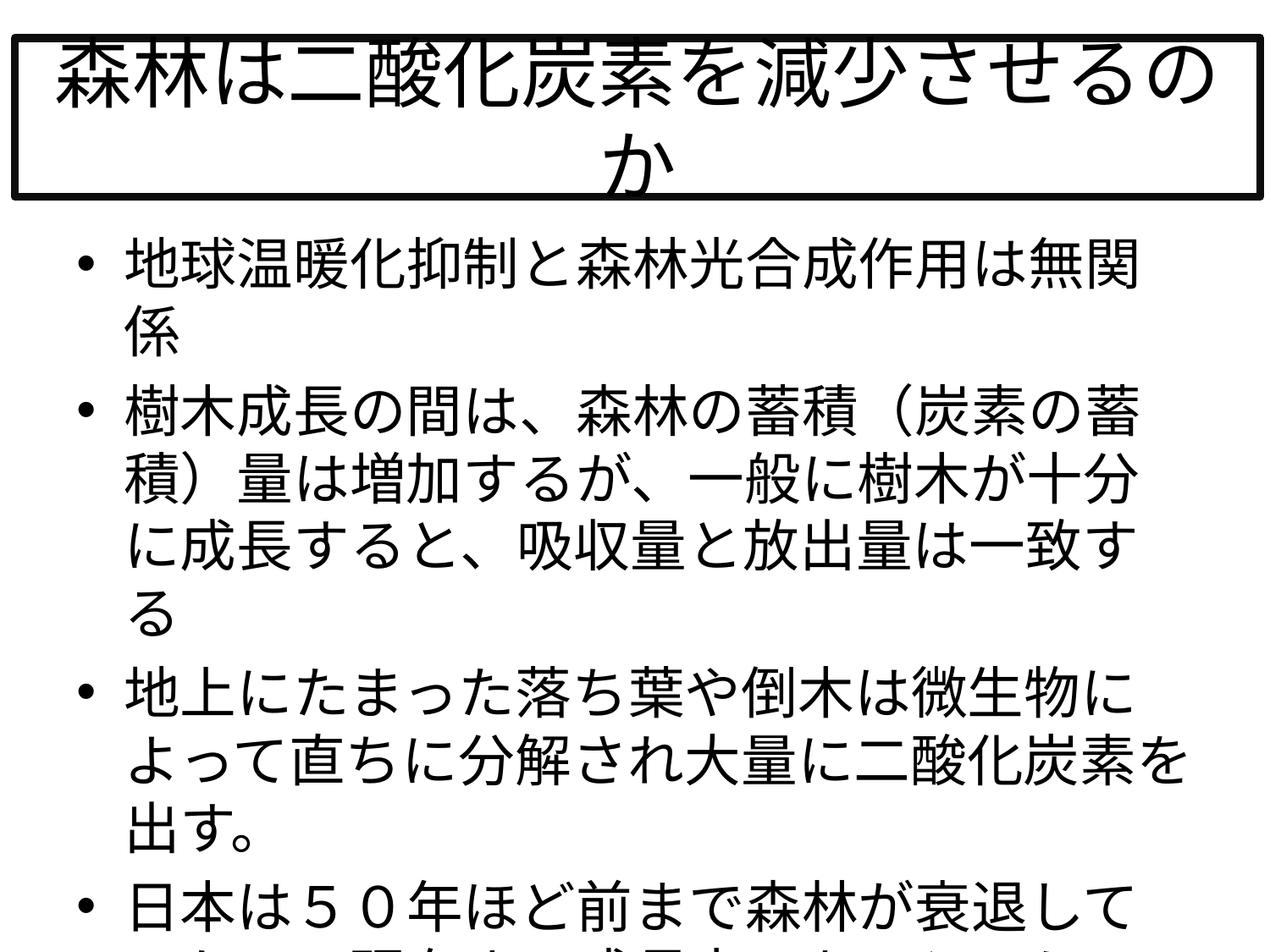

# 森林は二酸化炭素を減少させるのか
地球温暖化抑制と森林光合成作用は無関係
樹木成長の間は、森林の蓄積（炭素の蓄積）量は増加するが、一般に樹木が十分に成長すると、吸収量と放出量は一致する
地上にたまった落ち葉や倒木は微生物によって直ちに分解され大量に二酸化炭素を出す。
日本は５０年ほど前まで森林が衰退していたので現在まで成長中であるという「けがの功名」　もうしばらくでおわる